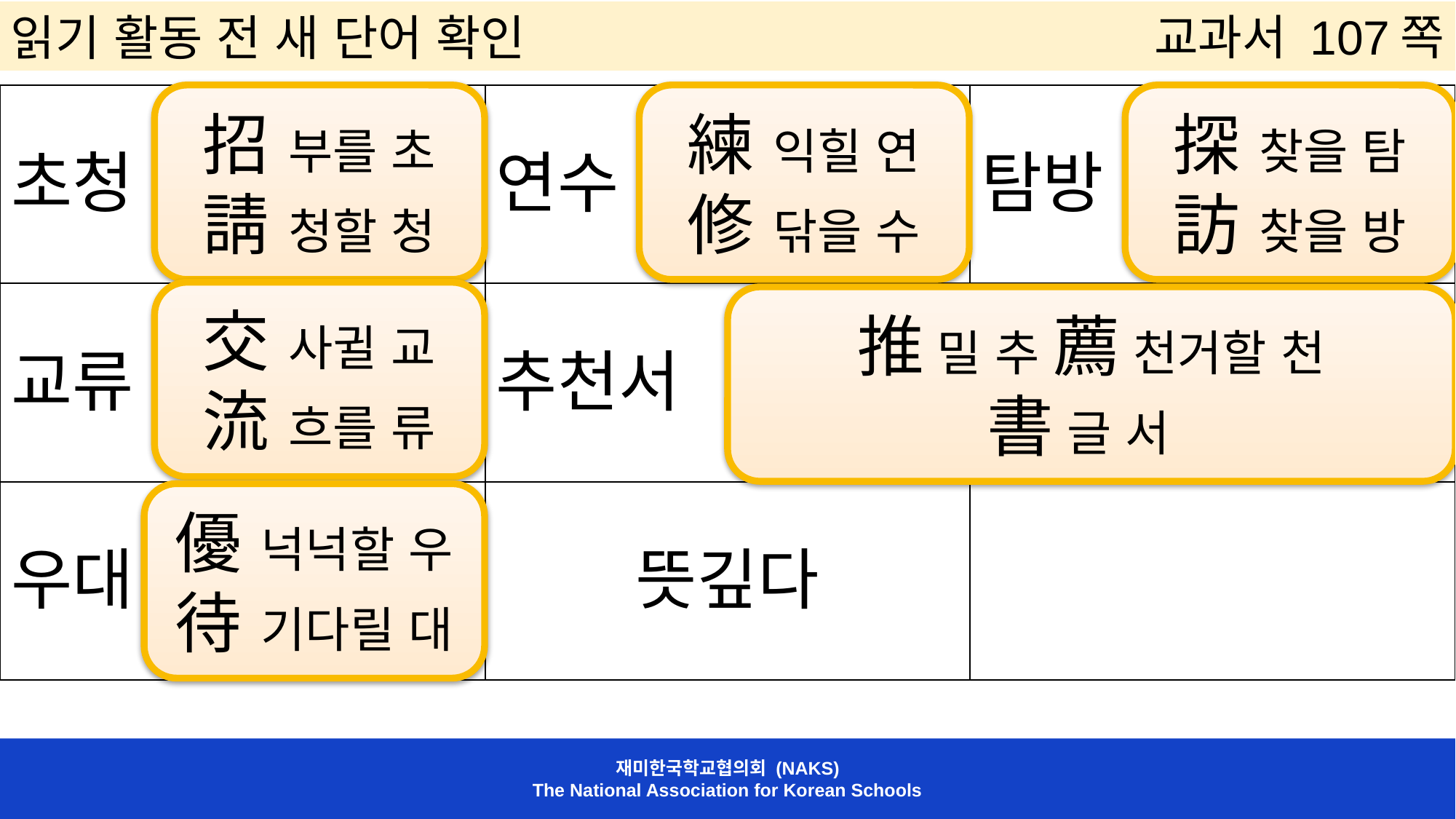

읽기 활동 전 새 단어 확인
교과서 107쪽
| 초청 | 연수 | 탐방 |
| --- | --- | --- |
| 교류 | 추천서 |  |
| 우대 | 뜻깊다 |  |
招 부를 초
請 청할 청
練 익힐 연
修 닦을 수
探 찾을 탐
訪 찾을 방
交 사귈 교
流 흐를 류
推 밀 추 薦 천거할 천
書 글 서
優 넉넉할 우
待 기다릴 대
재미한국학교협의회 (NAKS)
The National Association for Korean Schools